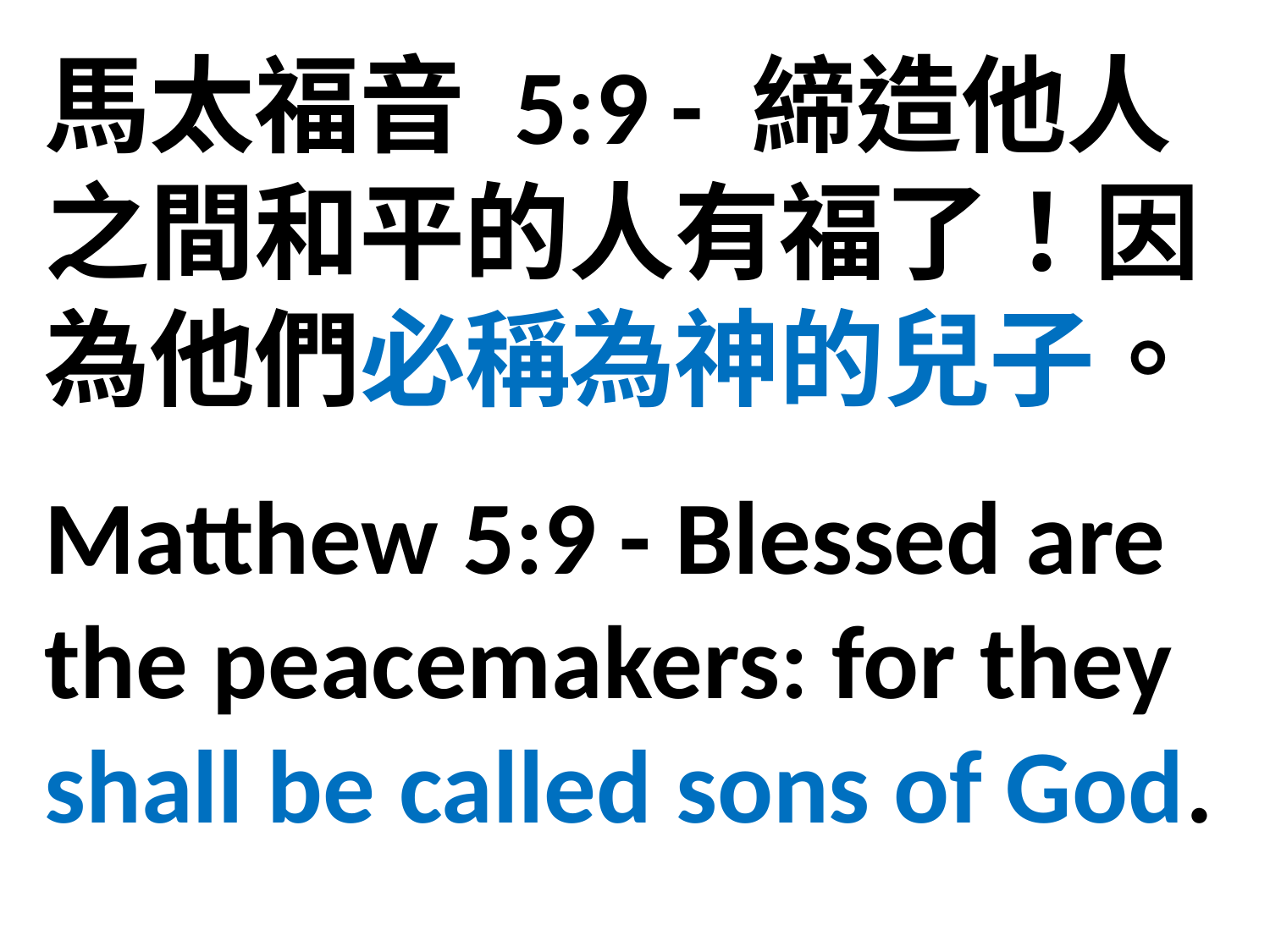

馬太福音 5:9 - 締造他人之間和平的人有福了！因為他們必稱為神的兒子。

Matthew 5:9 - Blessed are the peacemakers: for they shall be called sons of God.